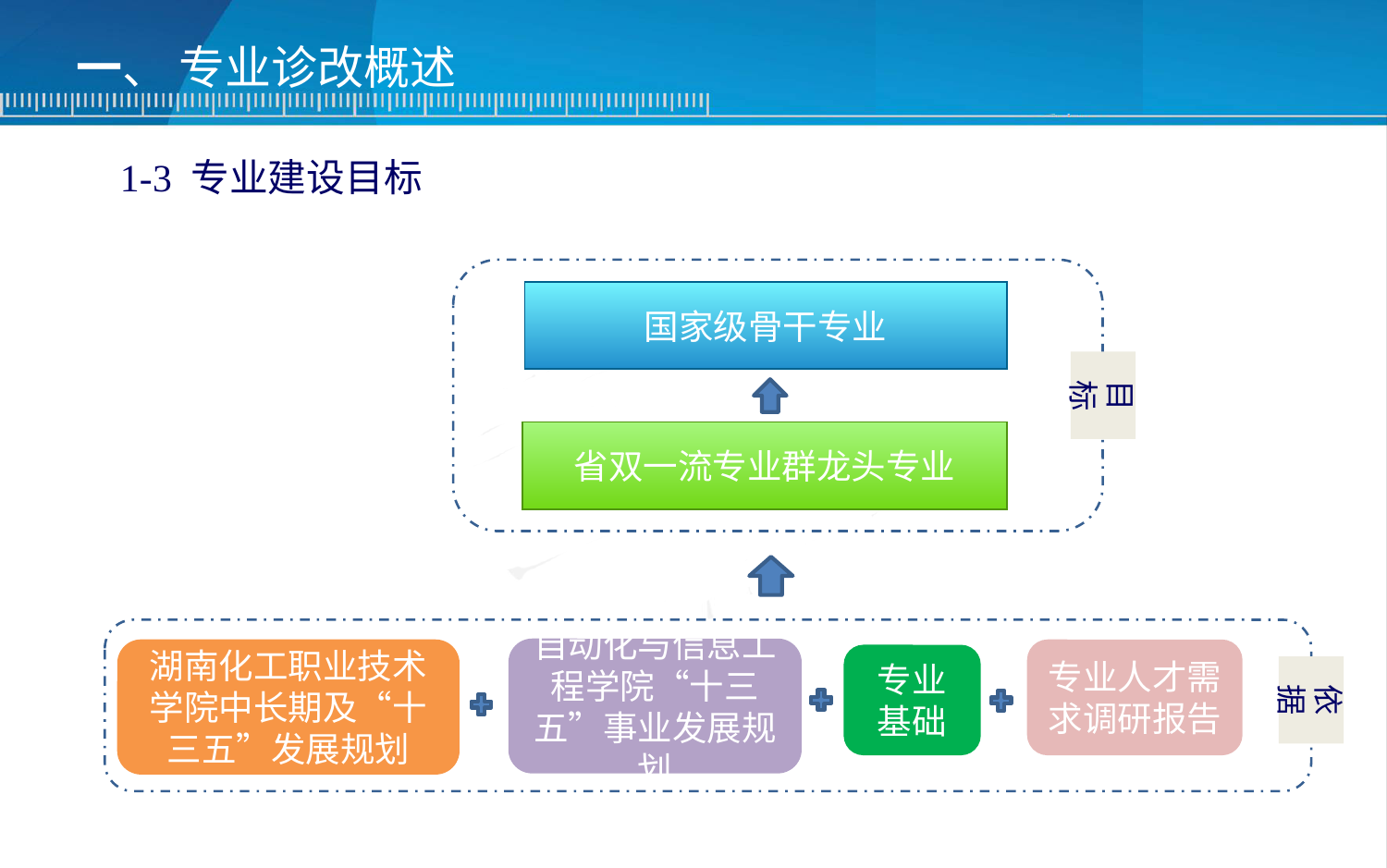

一、 专业诊改概述
1-3 专业建设目标

国家级骨干专业
目标

省双一流专业群龙头专业

自动化与信息工程学院“十三五”事业发展规划
湖南化工职业技术学院中长期及“十三五”发展规划
专业人才需求调研报告
专业
基础
依据